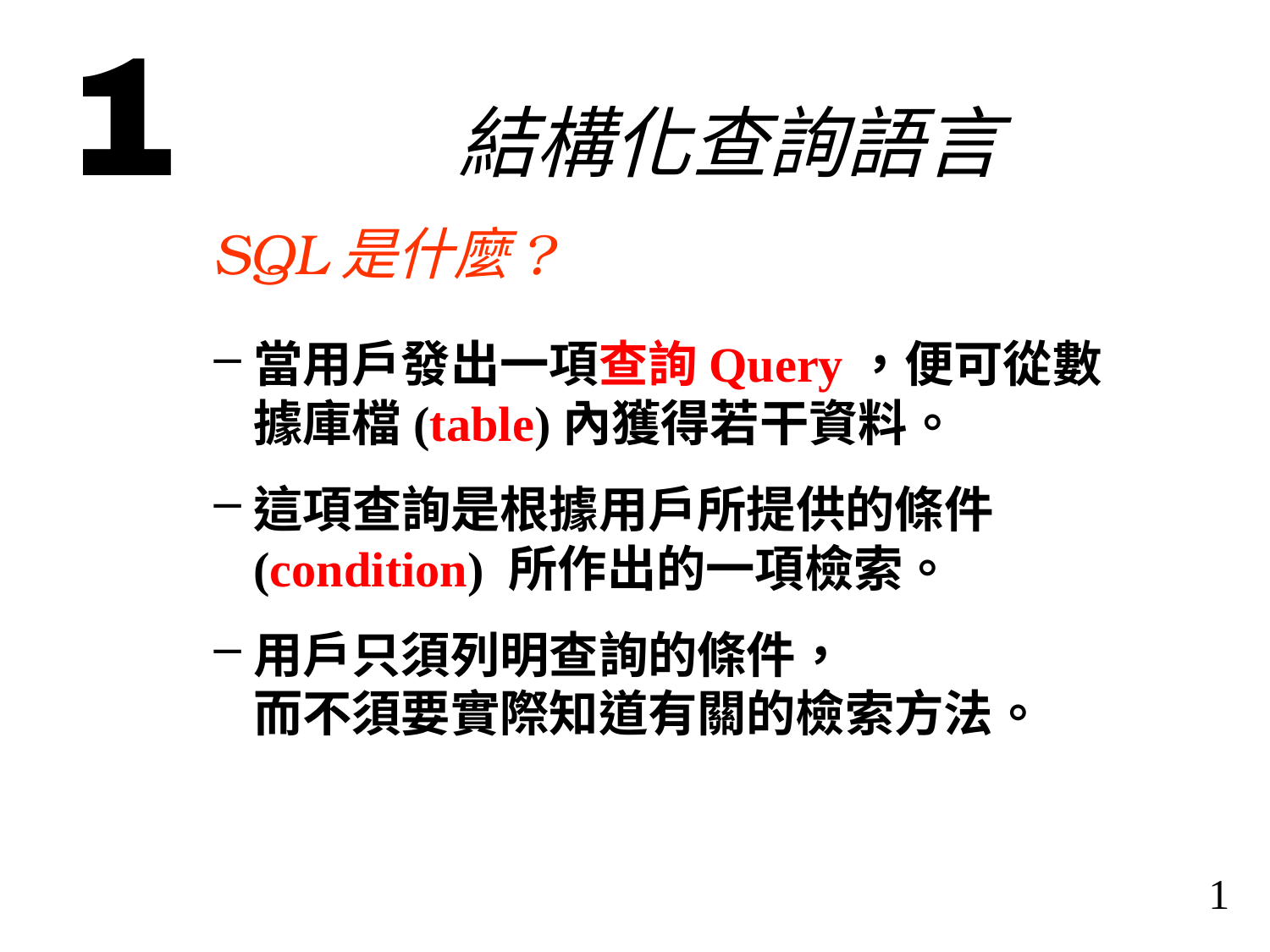

1
結構化查詢語言
SQL是什麼?
當用戶發出一項查詢Query，便可從數據庫檔(table)內獲得若干資料。
這項查詢是根據用戶所提供的條件 (condition) 所作出的一項檢索。
用戶只須列明查詢的條件，
而不須要實際知道有關的檢索方法。
1